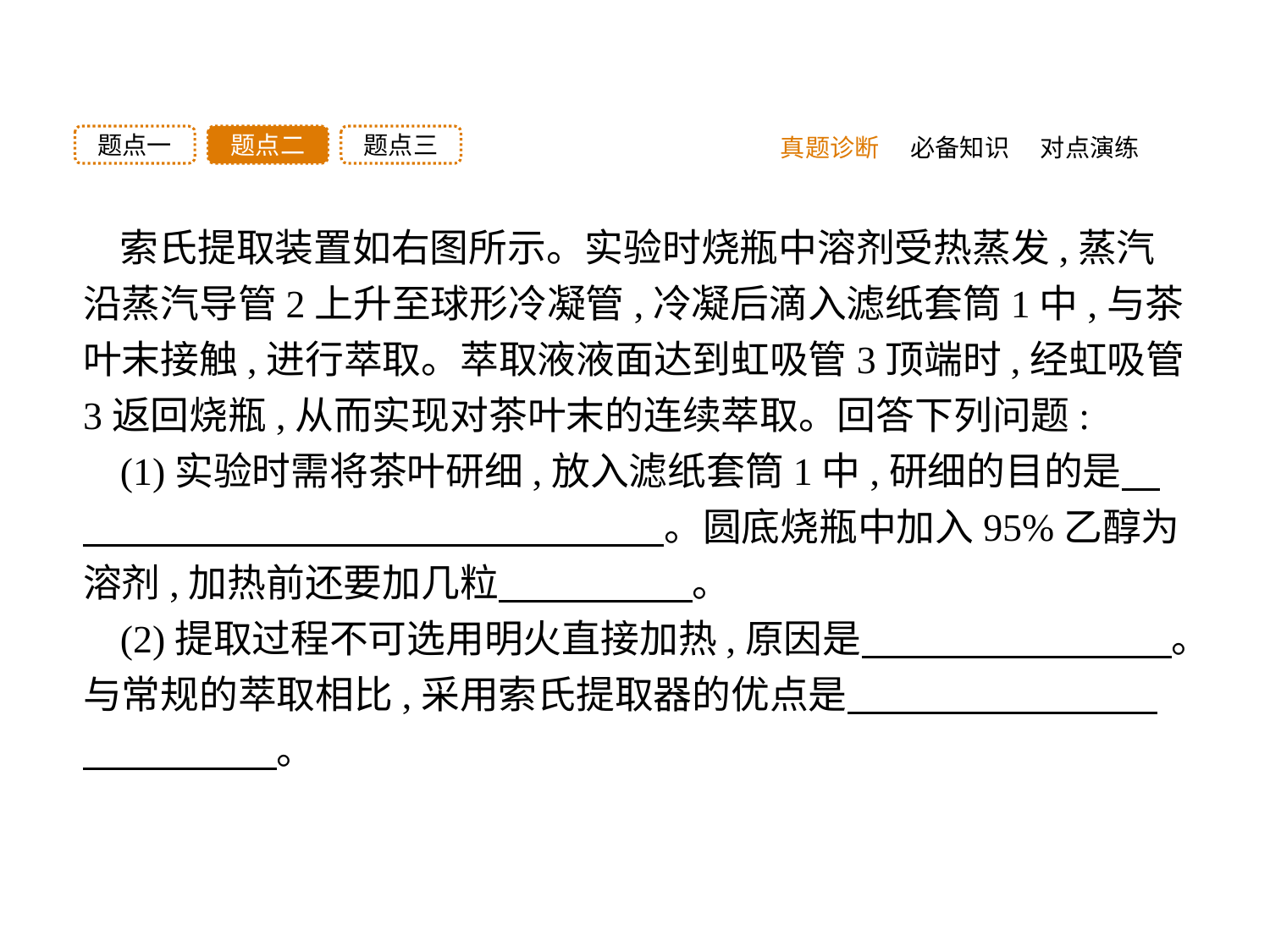

题点三
题点二
题点一
真题诊断
必备知识
对点演练
索氏提取装置如右图所示。实验时烧瓶中溶剂受热蒸发,蒸汽沿蒸汽导管2上升至球形冷凝管,冷凝后滴入滤纸套筒1中,与茶叶末接触,进行萃取。萃取液液面达到虹吸管3顶端时,经虹吸管3返回烧瓶,从而实现对茶叶末的连续萃取。回答下列问题:
(1)实验时需将茶叶研细,放入滤纸套筒1中,研细的目的是　　　　　　　　　　　　　　　　。圆底烧瓶中加入95%乙醇为溶剂,加热前还要加几粒　　　　　。
(2)提取过程不可选用明火直接加热,原因是　　　　　　　　。与常规的萃取相比,采用索氏提取器的优点是　　　　　　　　　　　　　。